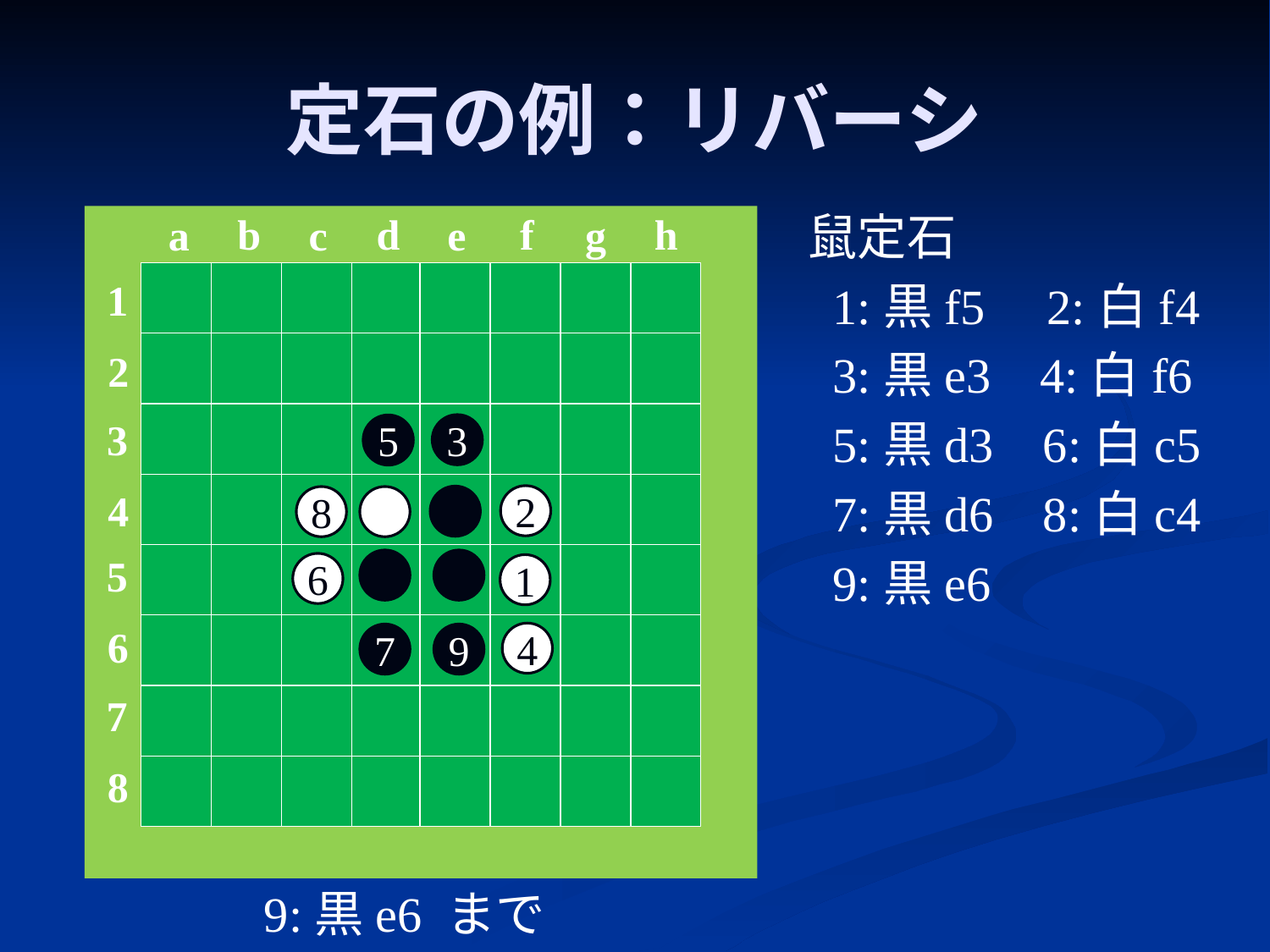

# 定石の例：リバーシ
鼠定石
  1:黒f5     2:白f4
  3:黒e3    4:白f6
  5:黒d3    6:白c5
  7:黒d6    8:白c4
  9:黒e6

d
h
b
f
c
g
a
e

1
2
3
3
5
4
2
●

5
●
6
1
6
4
7
8
8
●
7
9
9:黒e6 まで